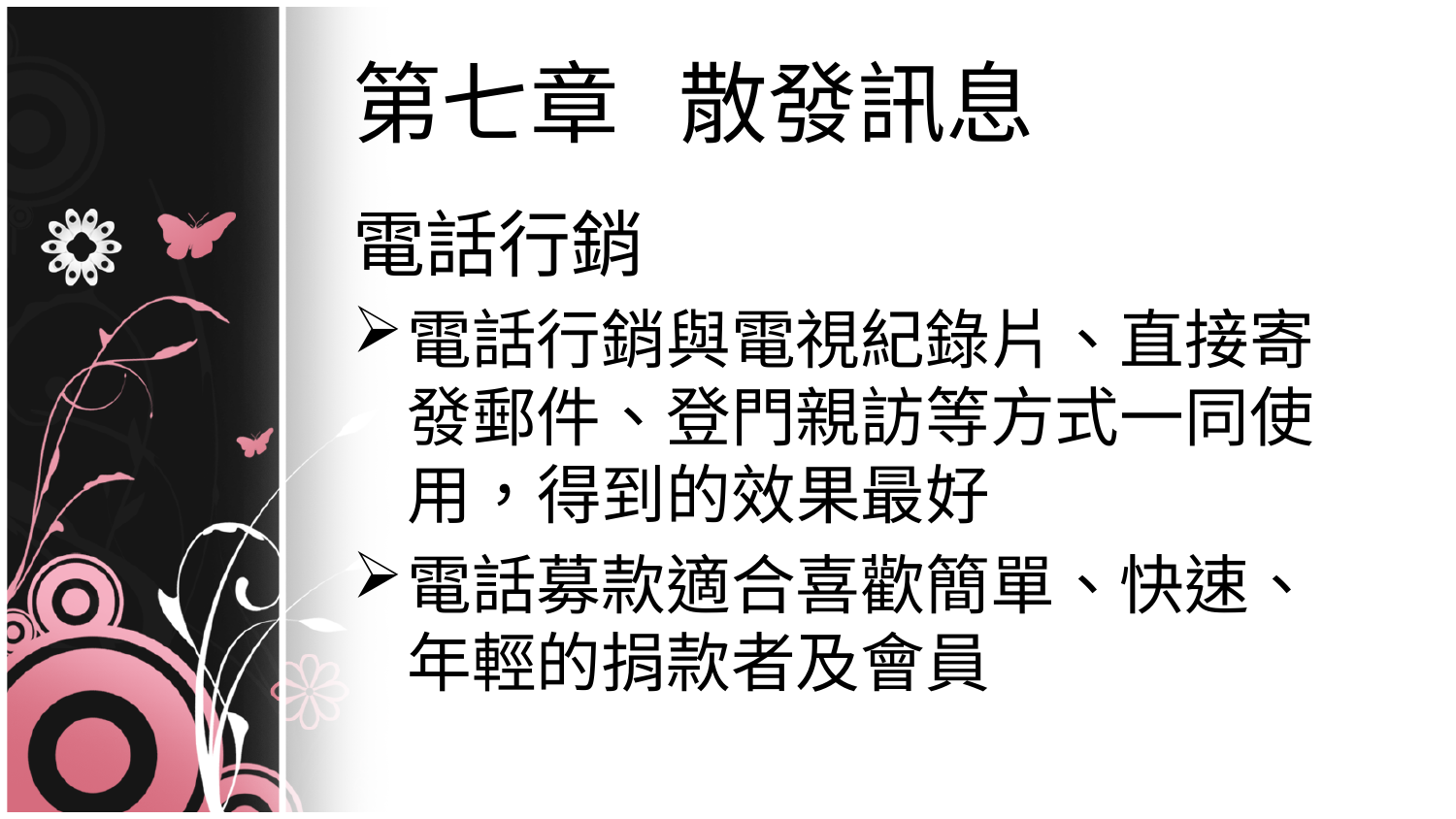

# 第七章   散發訊息
電話行銷
電話行銷與電視紀錄片、直接寄發郵件、登門親訪等方式一同使用，得到的效果最好
電話募款適合喜歡簡單、快速、年輕的捐款者及會員